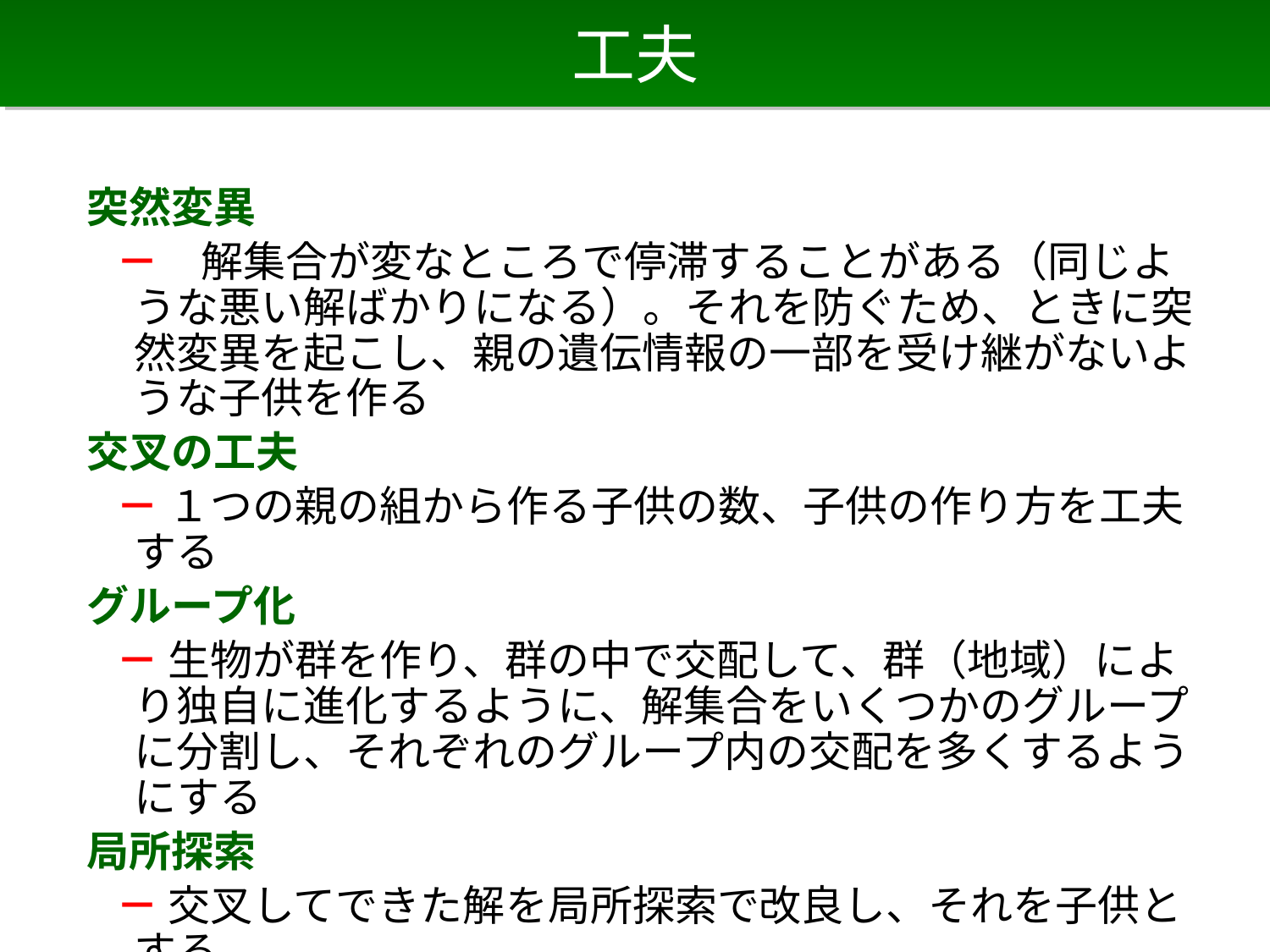

# 工夫
突然変異
  －　解集合が変なところで停滞することがある（同じような悪い解ばかりになる）。それを防ぐため、ときに突然変異を起こし、親の遺伝情報の一部を受け継がないような子供を作る
交叉の工夫
  － １つの親の組から作る子供の数、子供の作り方を工夫する
グループ化
  － 生物が群を作り、群の中で交配して、群（地域）により独自に進化するように、解集合をいくつかのグループに分割し、それぞれのグループ内の交配を多くするようにする
局所探索
  － 交叉してできた解を局所探索で改良し、それを子供とする